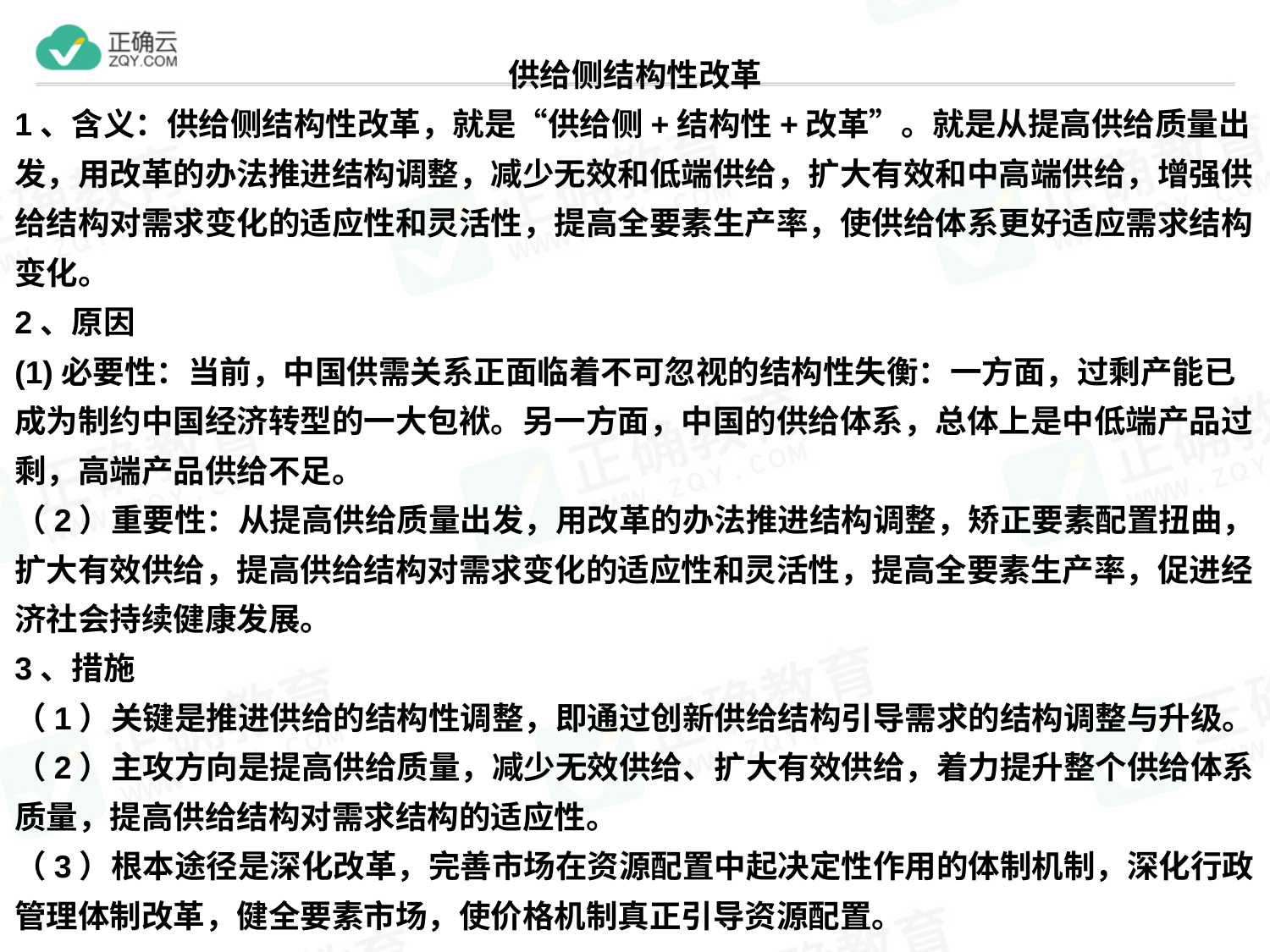

供给侧结构性改革
1、含义：供给侧结构性改革，就是“供给侧+结构性+改革”。就是从提高供给质量出发，用改革的办法推进结构调整，减少无效和低端供给，扩大有效和中高端供给，增强供给结构对需求变化的适应性和灵活性，提高全要素生产率，使供给体系更好适应需求结构变化。
2、原因
(1)必要性：当前，中国供需关系正面临着不可忽视的结构性失衡：一方面，过剩产能已成为制约中国经济转型的一大包袱。另一方面，中国的供给体系，总体上是中低端产品过剩，高端产品供给不足。
（2）重要性：从提高供给质量出发，用改革的办法推进结构调整，矫正要素配置扭曲，扩大有效供给，提高供给结构对需求变化的适应性和灵活性，提高全要素生产率，促进经济社会持续健康发展。
3、措施
（1）关键是推进供给的结构性调整，即通过创新供给结构引导需求的结构调整与升级。
（2）主攻方向是提高供给质量，减少无效供给、扩大有效供给，着力提升整个供给体系质量，提高供给结构对需求结构的适应性。
（3）根本途径是深化改革，完善市场在资源配置中起决定性作用的体制机制，深化行政管理体制改革，健全要素市场，使价格机制真正引导资源配置。